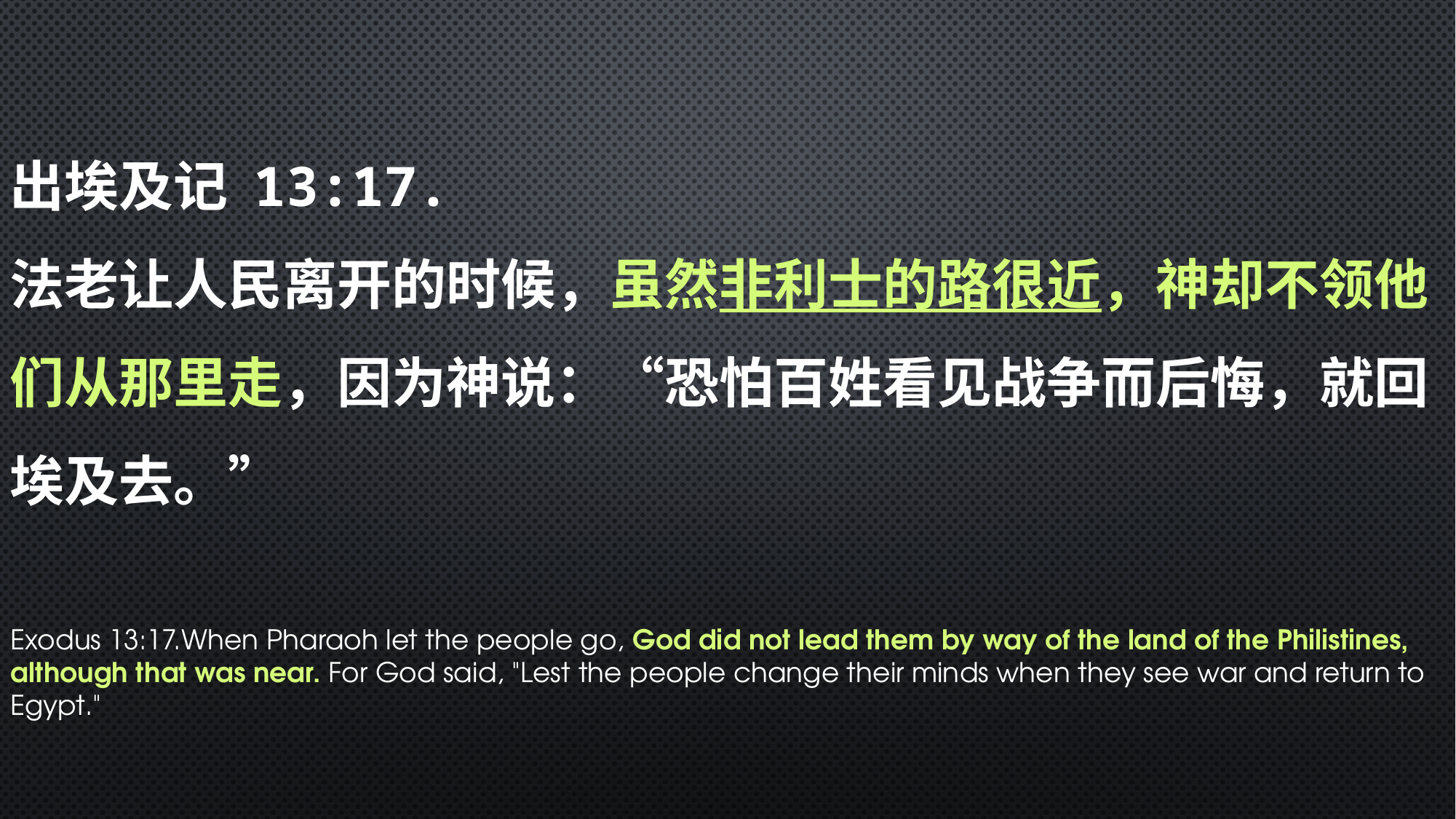

出埃及记 13:17.
法老让人民离开的时候，虽然非利士的路很近，神却不领他们从那里走，因为神说：“恐怕百姓看见战争而后悔，就回埃及去。”
Exodus 13:17.When Pharaoh let the people go, God did not lead them by way of the land of the Philistines, although that was near. For God said, "Lest the people change their minds when they see war and return to Egypt."